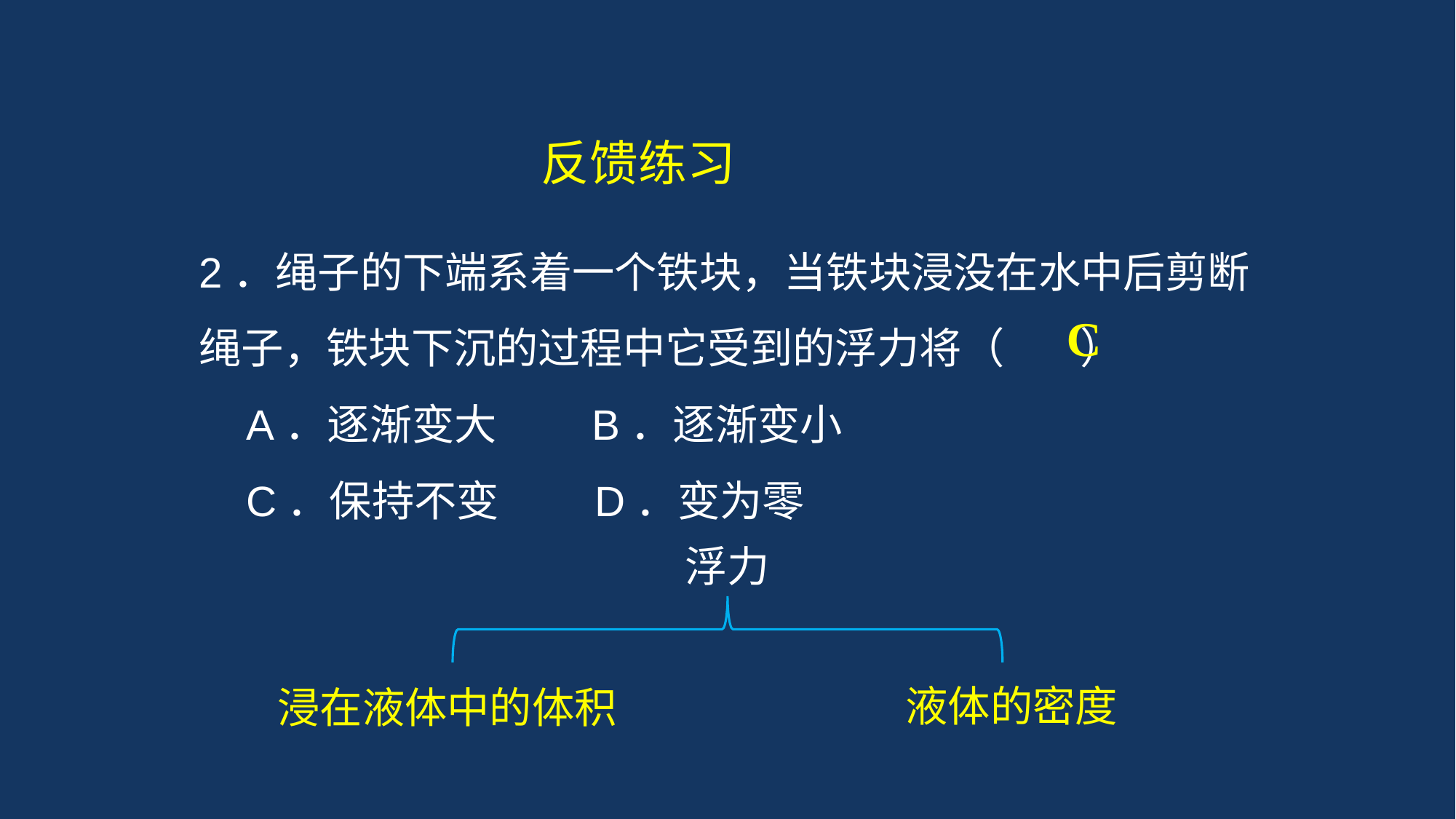

反馈练习
2．绳子的下端系着一个铁块，当铁块浸没在水中后剪断绳子，铁块下沉的过程中它受到的浮力将（        ）
    A．逐渐变大         B．逐渐变小
    C．保持不变         D．变为零
C

浮力
液体的密度
浸在液体中的体积